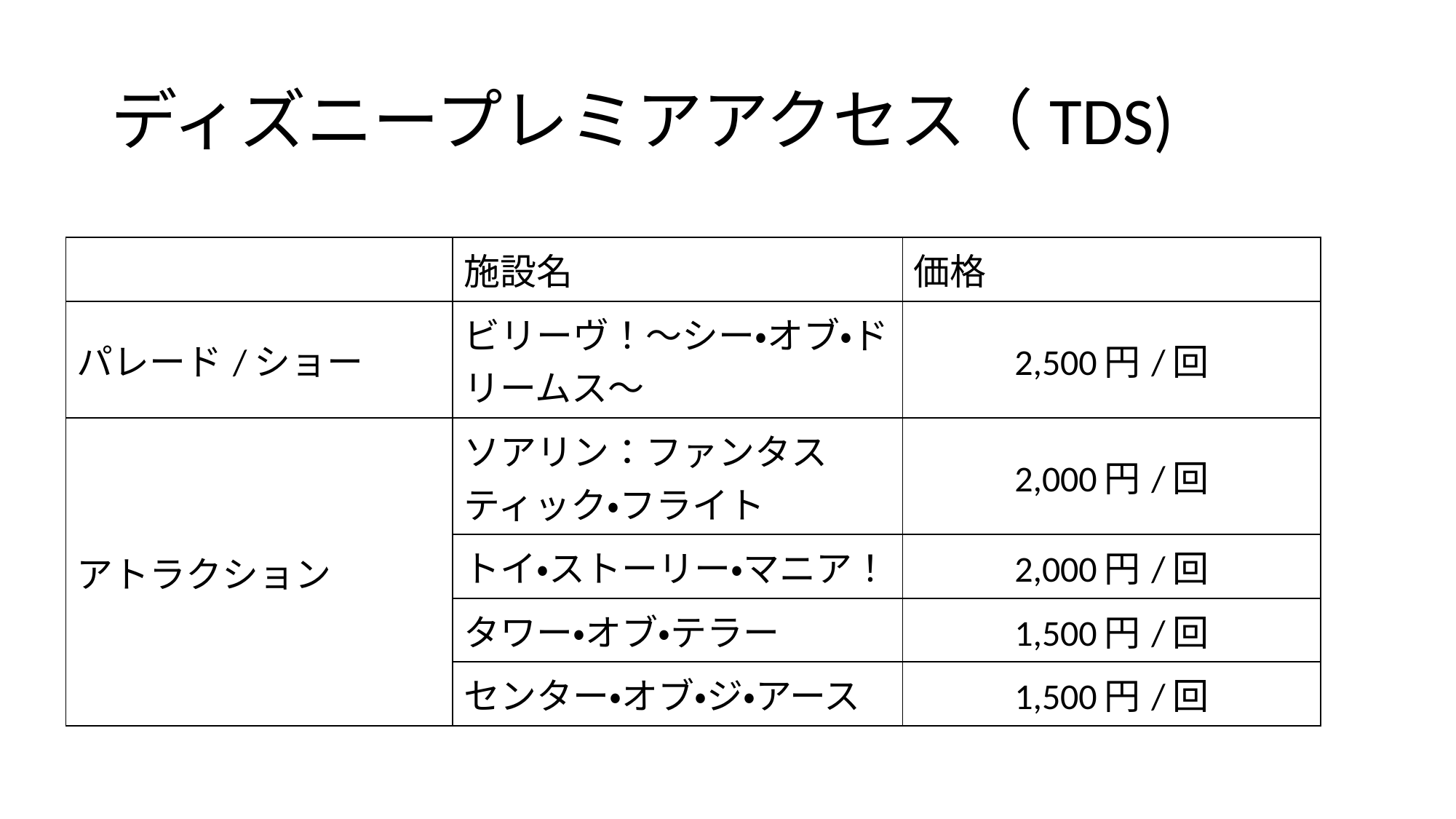

# ディズニープレミアアクセス（TDS)
|  | 施設名 | 価格 |
| --- | --- | --- |
| パレード/ショー | ビリーヴ！～シー・オブ・ドリームス～ | 2,500円/回 |
| アトラクション | ソアリン：ファンタスティック・フライト | 2,000円/回 |
|  | トイ・ストーリー・マニア！ | 2,000円/回 |
|  | タワー・オブ・テラー | 1,500円/回 |
|  | センター・オブ・ジ・アース | 1,500円/回 |